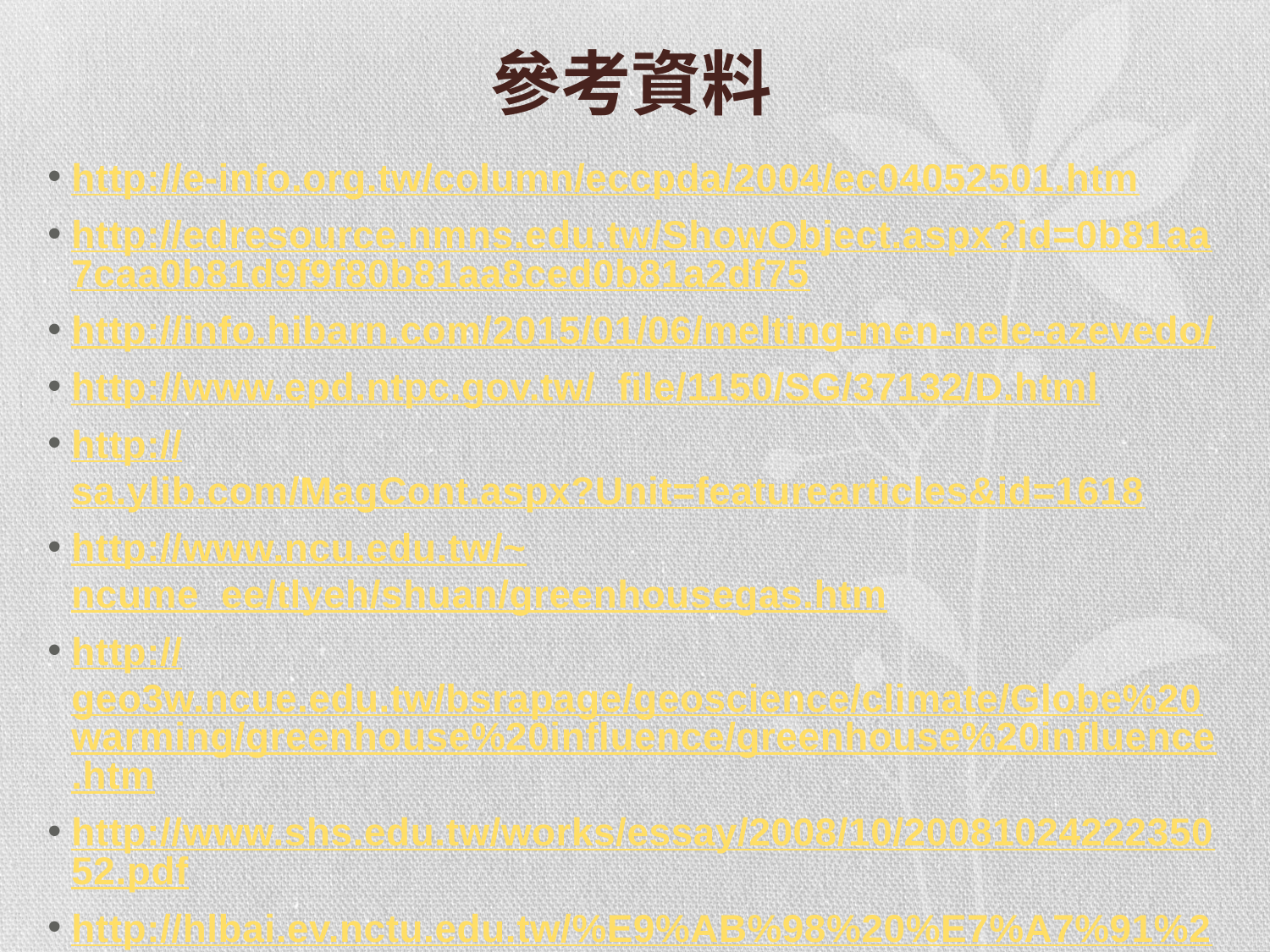

# 參考資料
http://e-info.org.tw/column/eccpda/2004/ec04052501.htm
http://edresource.nmns.edu.tw/ShowObject.aspx?id=0b81aa7caa0b81d9f9f80b81aa8ced0b81a2df75
http://info.hibarn.com/2015/01/06/melting-men-nele-azevedo/
http://www.epd.ntpc.gov.tw/_file/1150/SG/37132/D.html
http://sa.ylib.com/MagCont.aspx?Unit=featurearticles&id=1618
http://www.ncu.edu.tw/~ncume_ee/tlyeh/shuan/greenhousegas.htm
http://geo3w.ncue.edu.tw/bsrapage/geoscience/climate/Globe%20warming/greenhouse%20influence/greenhouse%20influence.htm
http://www.shs.edu.tw/works/essay/2008/10/2008102422235052.pdf
http://hlbai.ev.nctu.edu.tw/%E9%AB%98%20%E7%A7%91%20%E6%8A%80%20%E7%94%A2%20%E6%A5%AD%20%E5%BB%A2%20%E6%A3%84%20%E8%99%95%20%E7%90%86%20%E6%89%8B%20%E5%86%8A/%E6%B4%97%E6%BB%8C%E5%A1%94.pdf